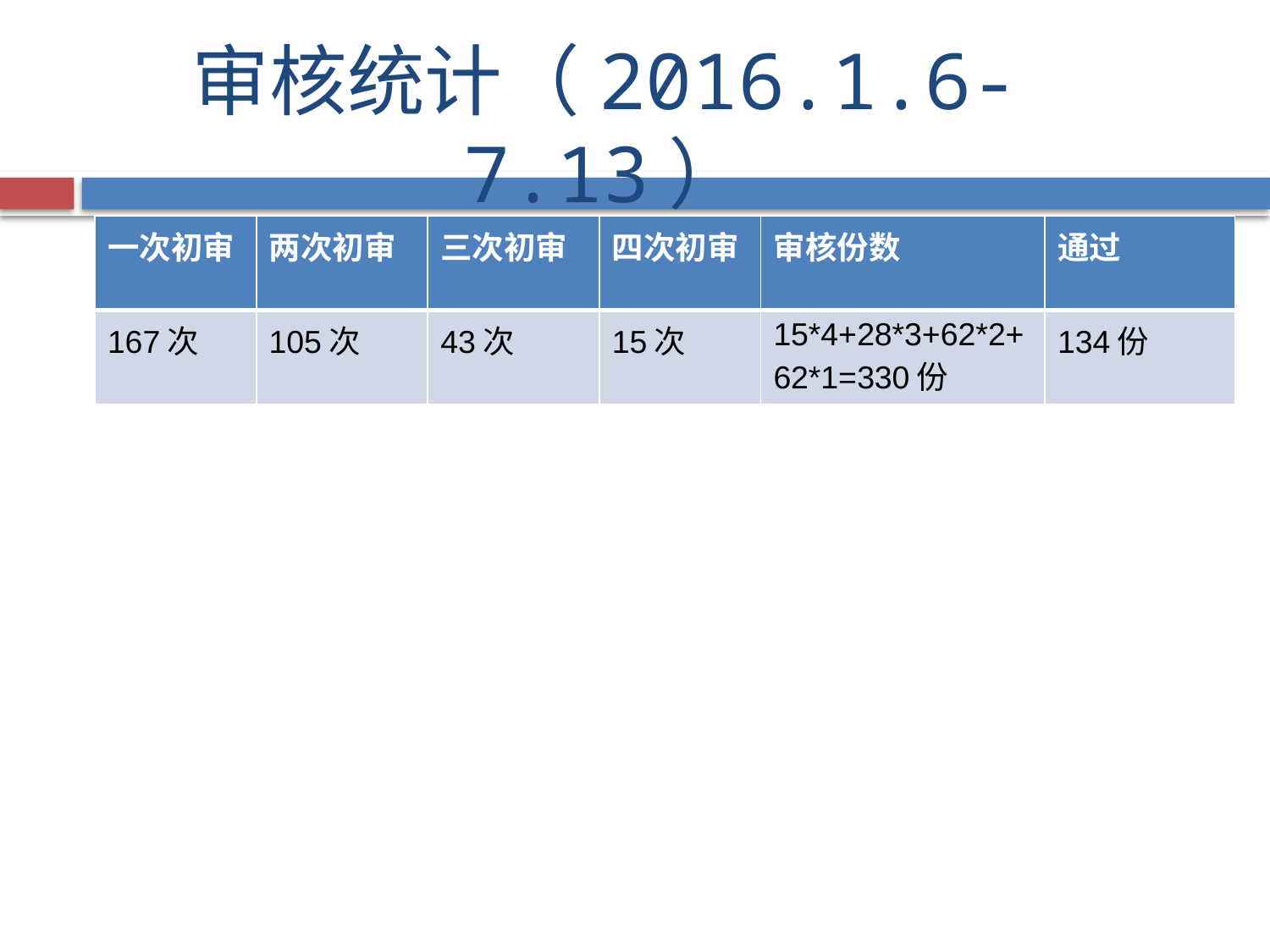

# 审核统计（2016.1.6-7.13）
| 一次初审 | 两次初审 | 三次初审 | 四次初审 | 审核份数 | 通过 |
| --- | --- | --- | --- | --- | --- |
| 167次 | 105次 | 43次 | 15次 | 15\*4+28\*3+62\*2+62\*1=330份 | 134份 |